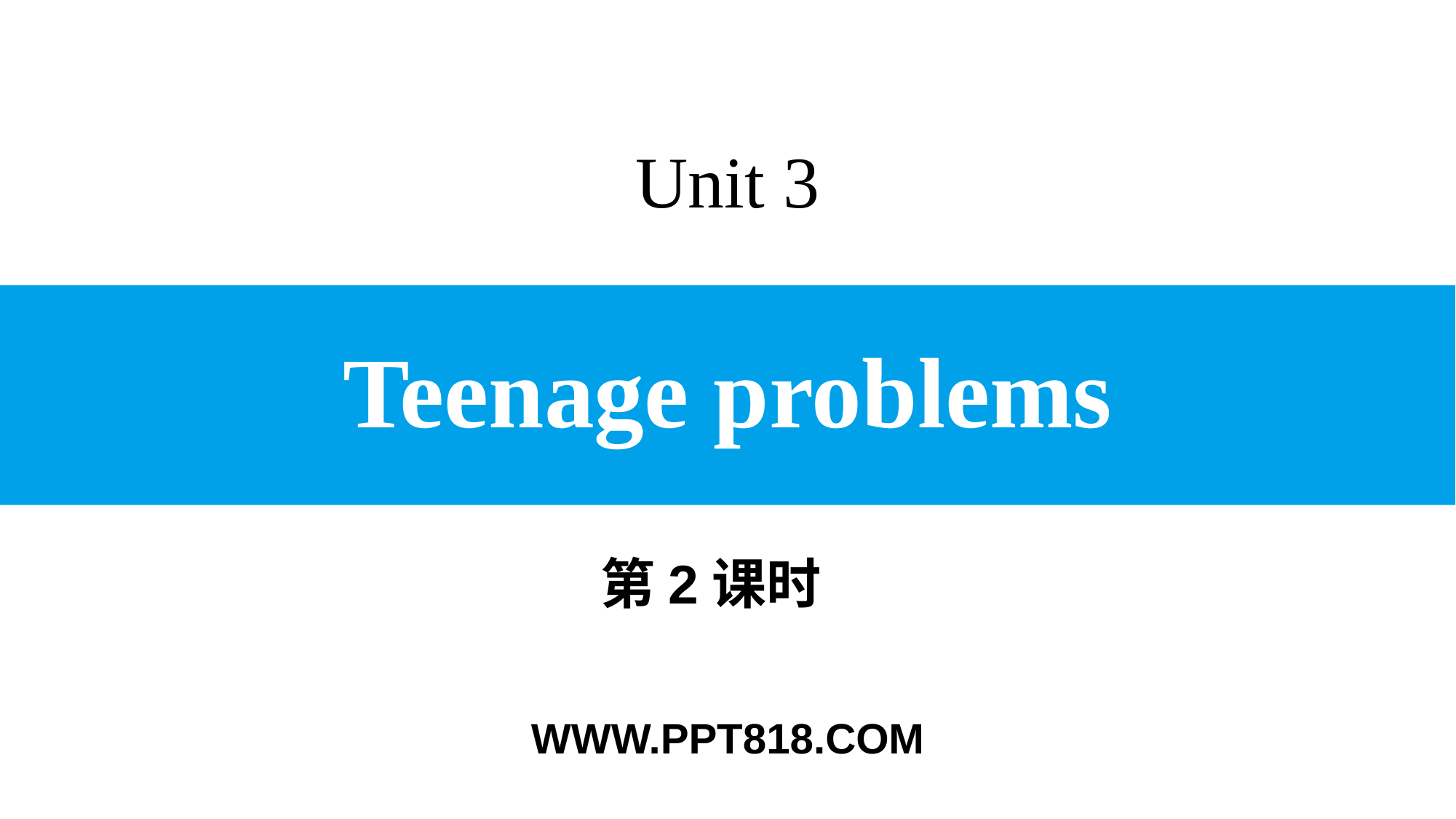

Unit 3
# Teenage problems
第2课时
WWW.PPT818.COM